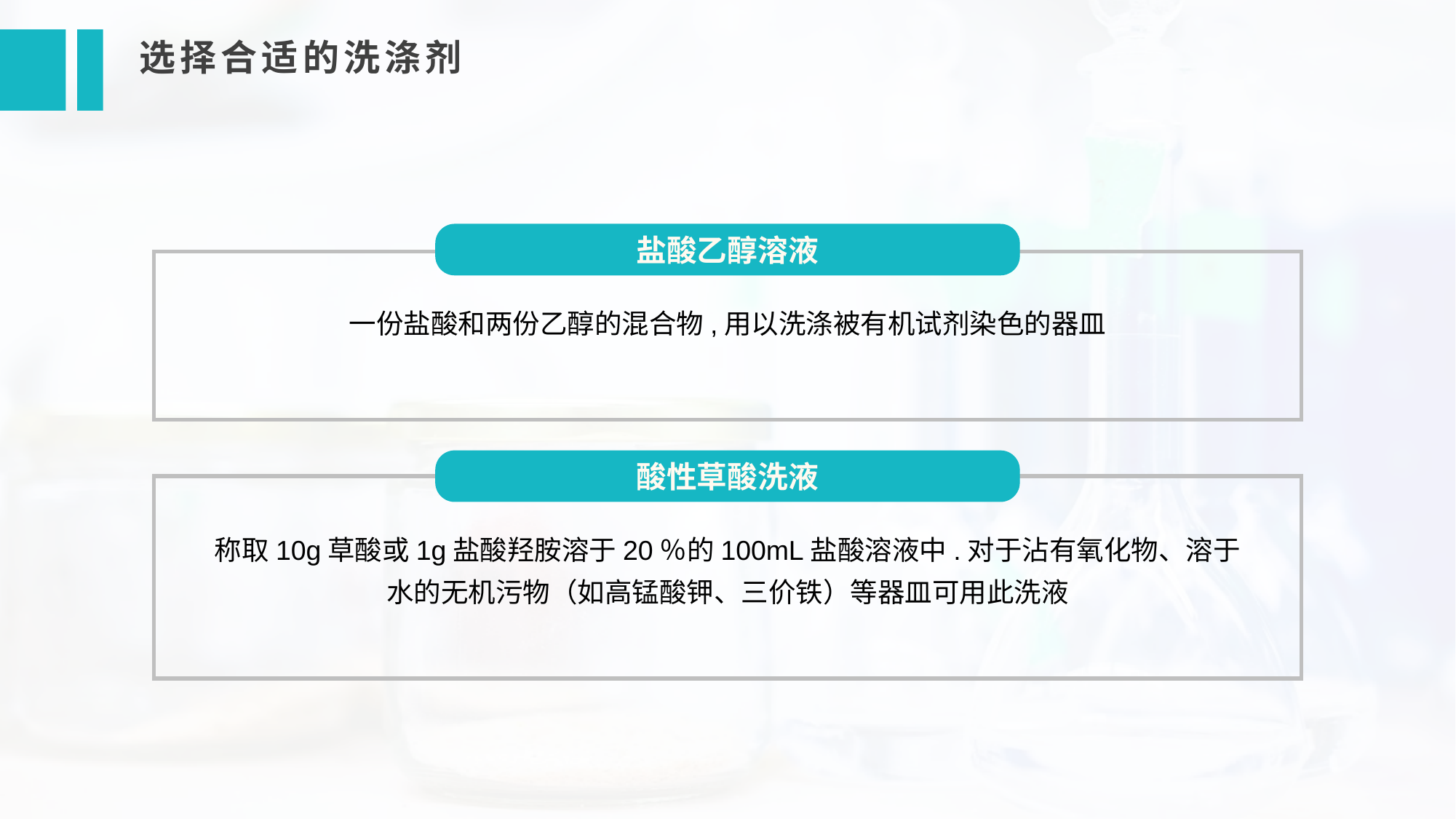

选择合适的洗涤剂
盐酸乙醇溶液

一份盐酸和两份乙醇的混合物,用以洗涤被有机试剂染色的器皿
酸性草酸洗液

称取10g草酸或1g盐酸羟胺溶于20％的100mL盐酸溶液中.对于沾有氧化物、溶于水的无机污物（如高锰酸钾、三价铁）等器皿可用此洗液